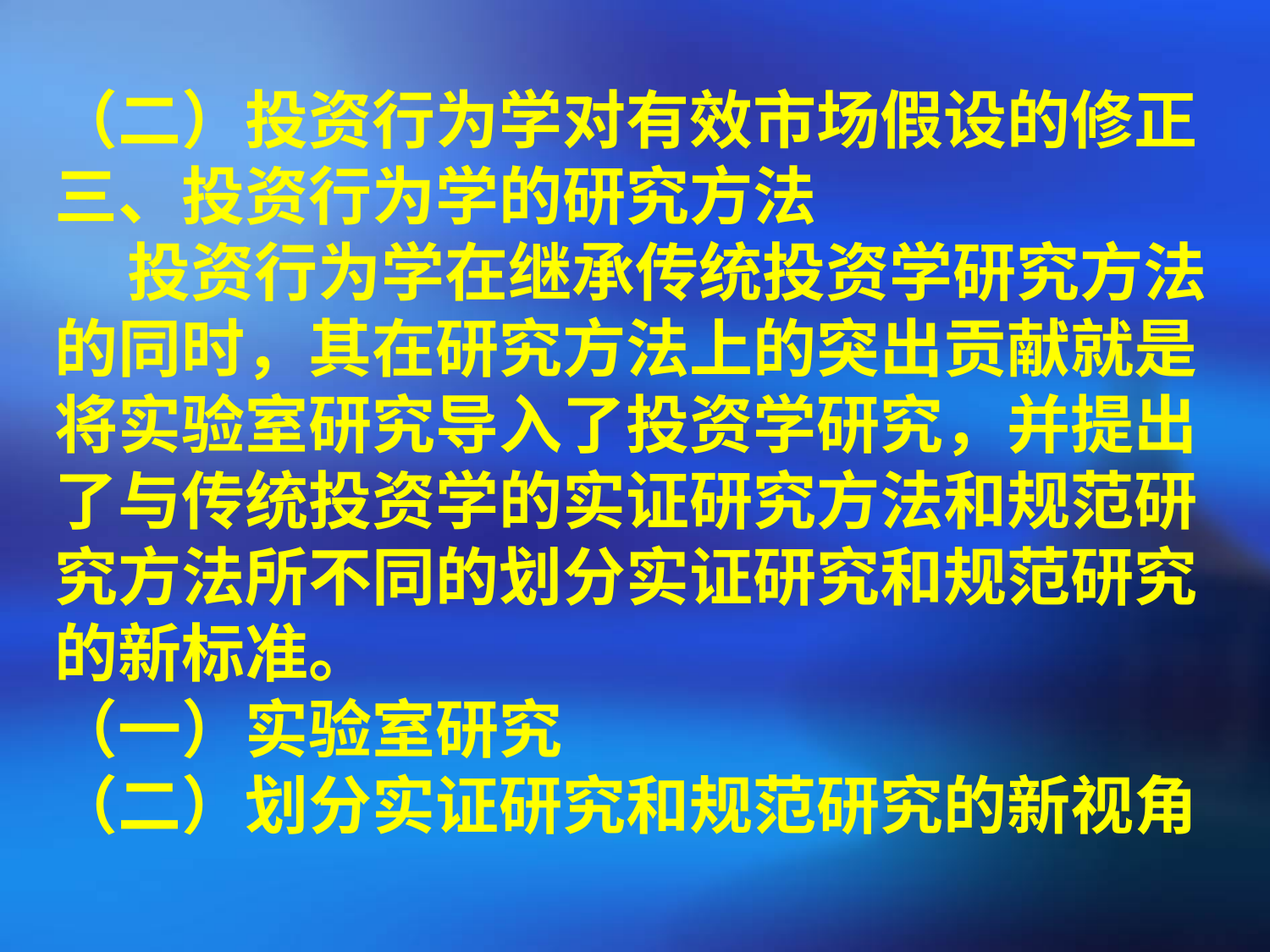

（二）投资行为学对有效市场假设的修正
三、投资行为学的研究方法
    投资行为学在继承传统投资学研究方法的同时，其在研究方法上的突出贡献就是将实验室研究导入了投资学研究，并提出了与传统投资学的实证研究方法和规范研究方法所不同的划分实证研究和规范研究的新标准。
（一）实验室研究
（二）划分实证研究和规范研究的新视角